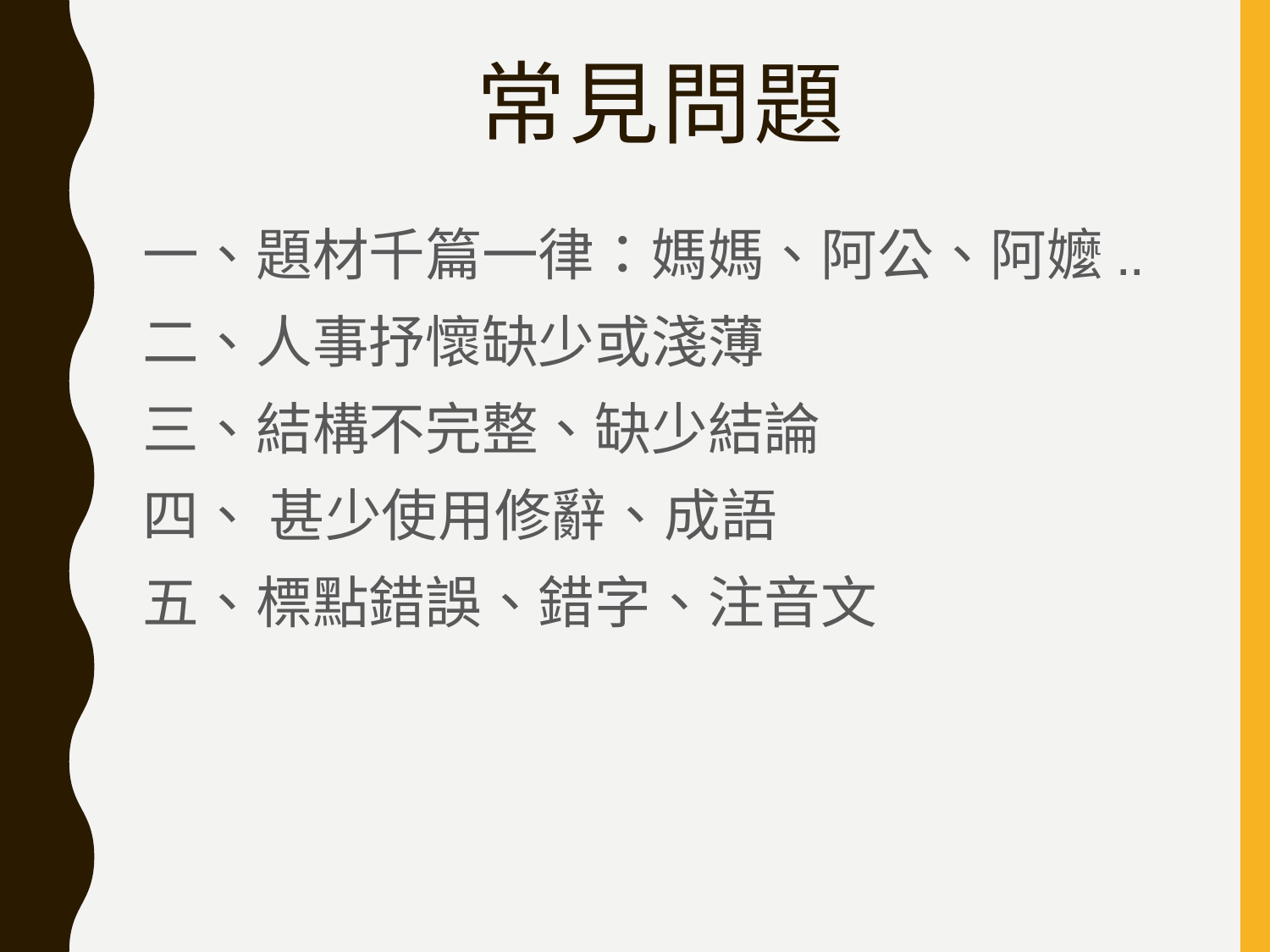

# 常見問題
一、題材千篇一律：媽媽、阿公、阿嬤..
二、人事抒懷缺少或淺薄
三、結構不完整、缺少結論
四、 甚少使用修辭、成語
五、標點錯誤、錯字、注音文